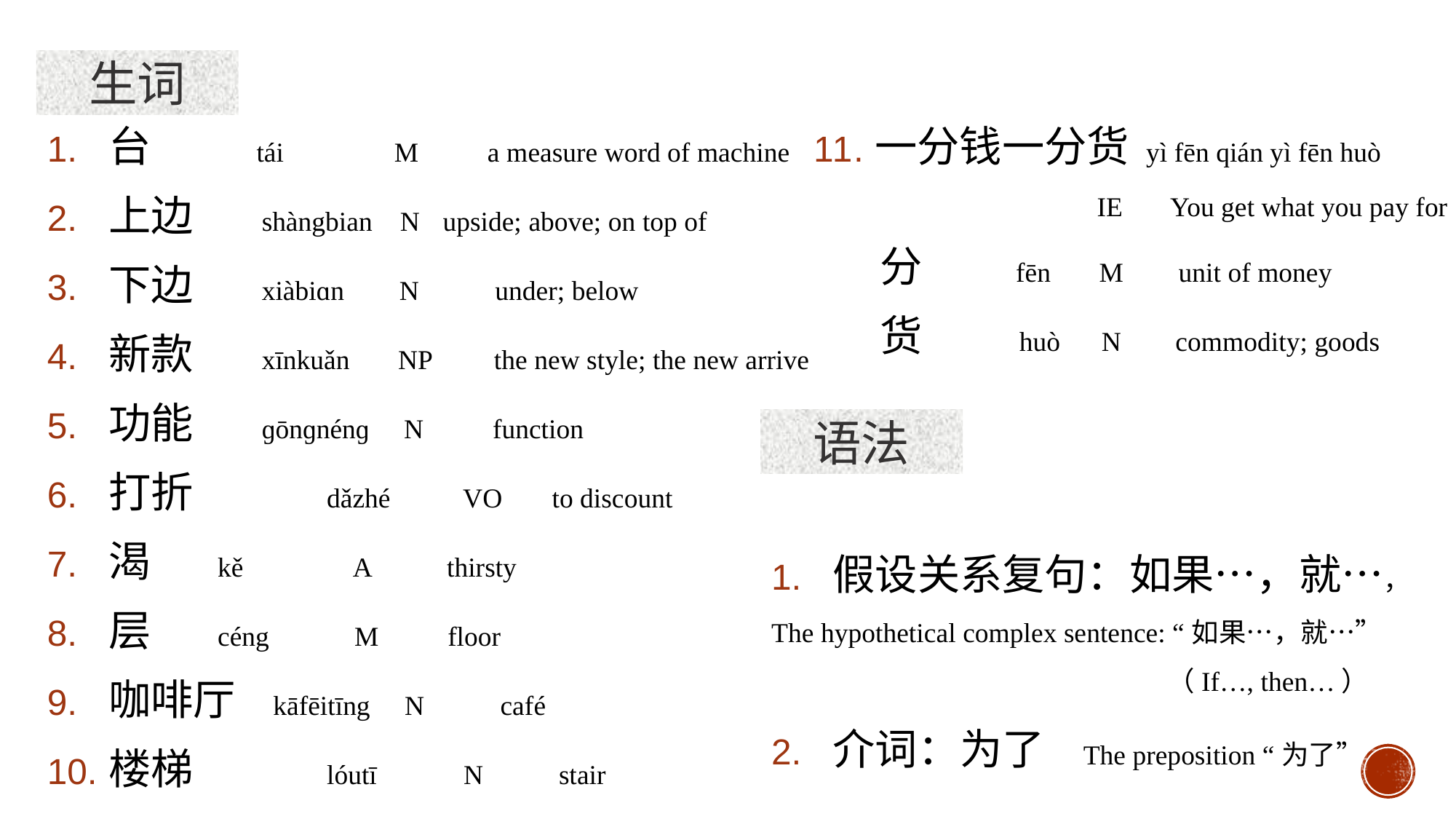

生词
台                tái                M          a measure word of machine
上边          shàngbian    N  	 upside; above; on top of
下边          xiàbiɑn        N           under; below
新款          xīnkuǎn       NP         the new style; the new arrive
功能          ɡōnɡnénɡ     N          function
打折       	dǎzhé	    VO 	 to discount
渴       	kě	    A           thirsty
层       	céng	    M          floor
咖啡厅     kāfēitīng     N           café
楼梯      	lóutī	    N 	  stair

一分钱一分货 yì fēn qián yì fēn huò
                                         IE       You get what you pay for
      分              fēn       M        unit of money
      货              huò      N 	     commodity; goods

语法
假设关系复句：如果…，就…，
The hypothetical complex sentence: “如果…，就…”
                                                               （If…, then…）
介词：为了   The preposition “为了”